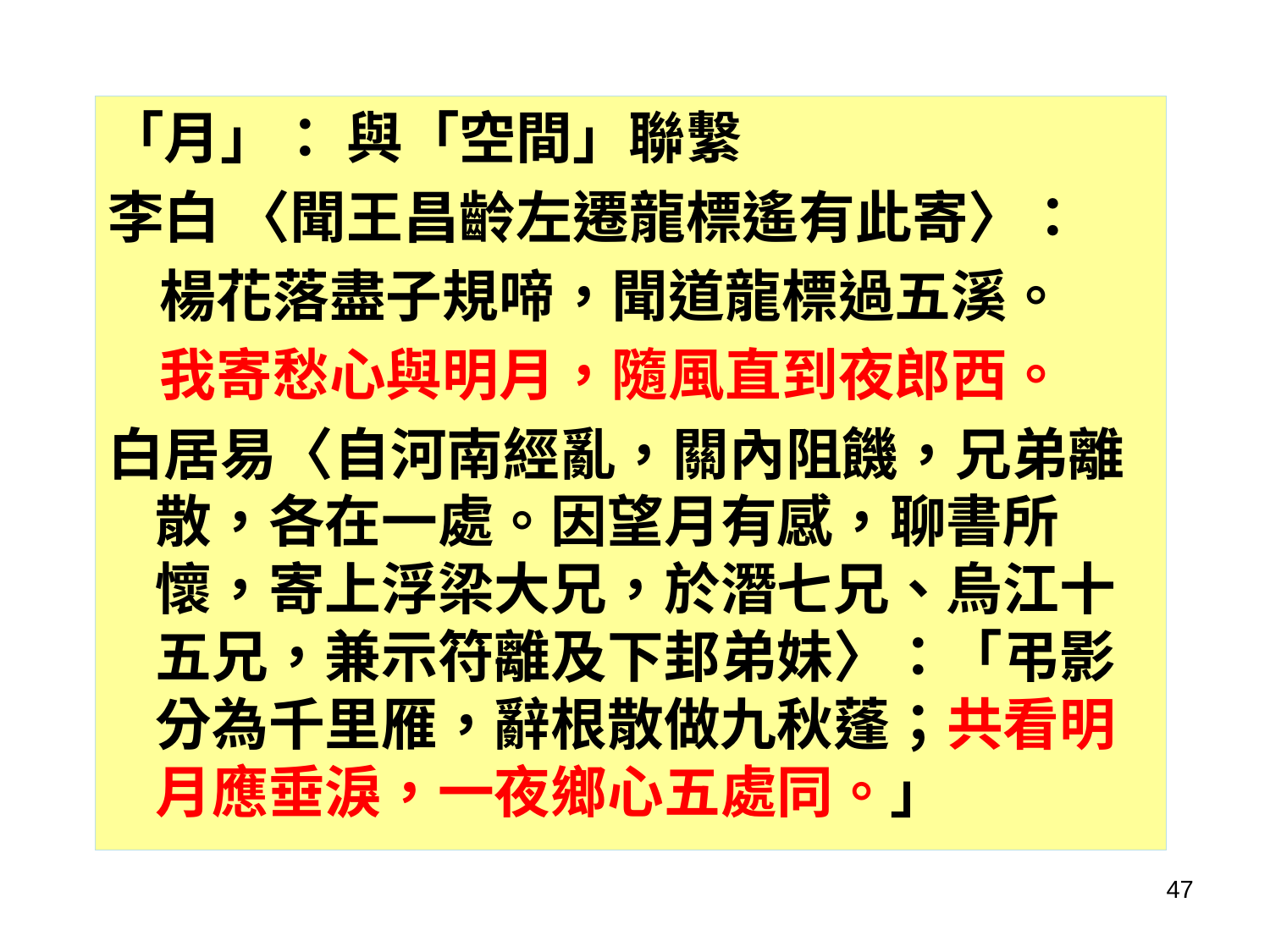

#
「月」： 與「空間」聯繫
李白 〈聞王昌齡左遷龍標遙有此寄〉：
   楊花落盡子規啼，聞道龍標過五溪。
   我寄愁心與明月，隨風直到夜郎西。
白居易〈自河南經亂，關內阻饑，兄弟離散，各在一處。因望月有感，聊書所懷，寄上浮梁大兄，於潛七兄、烏江十五兄，兼示符離及下邽弟妹〉：「弔影分為千里雁，辭根散做九秋蓬；共看明月應垂淚，一夜鄉心五處同。」

47